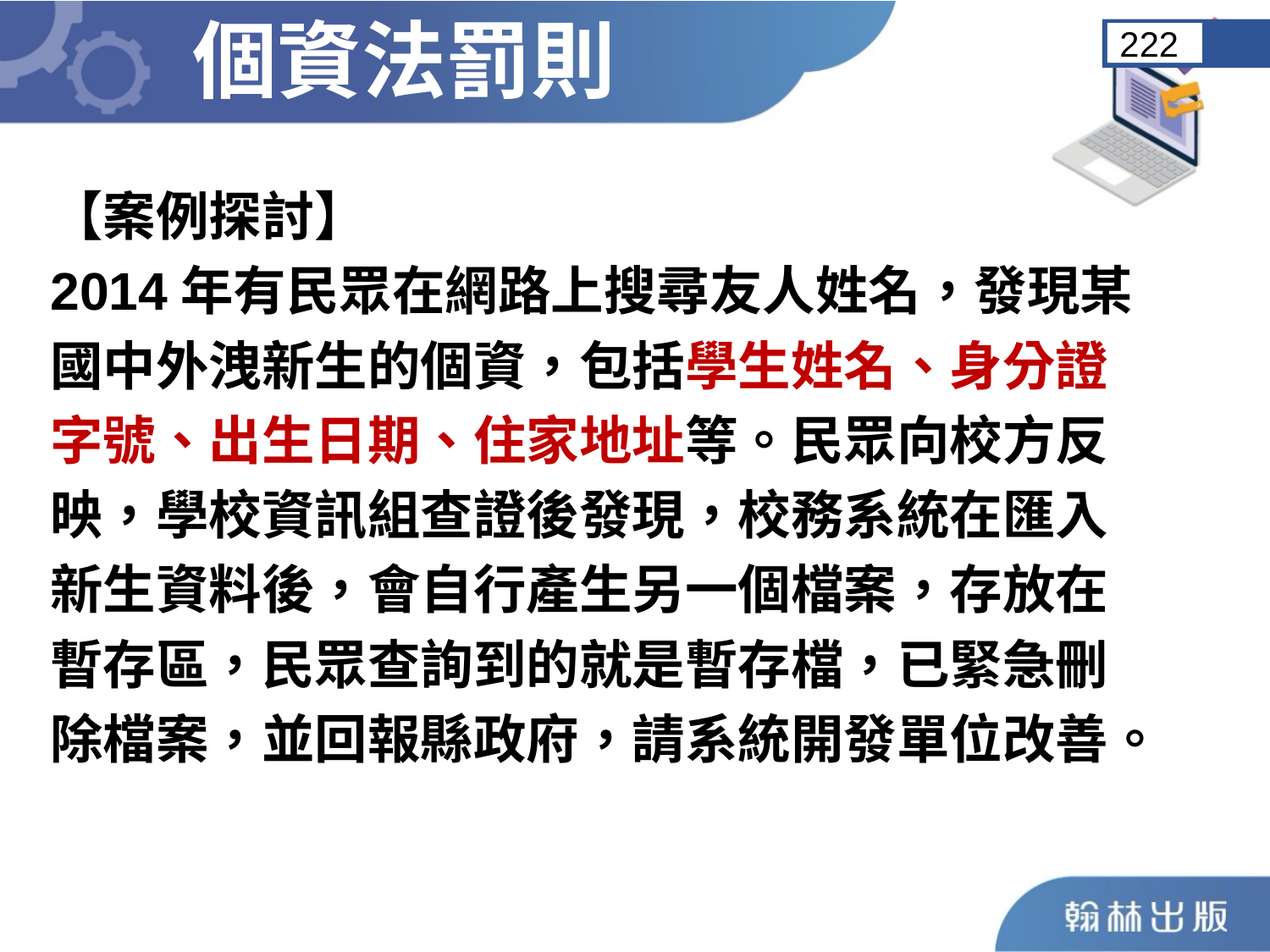

個資法罰則
222
【案例探討】
2014年有民眾在網路上搜尋友人姓名，發現某
國中外洩新生的個資，包括學生姓名、身分證
字號、出生日期、住家地址等。民眾向校方反
映，學校資訊組查證後發現，校務系統在匯入
新生資料後，會自行產生另一個檔案，存放在
暫存區，民眾查詢到的就是暫存檔，已緊急刪
除檔案，並回報縣政府，請系統開發單位改善。